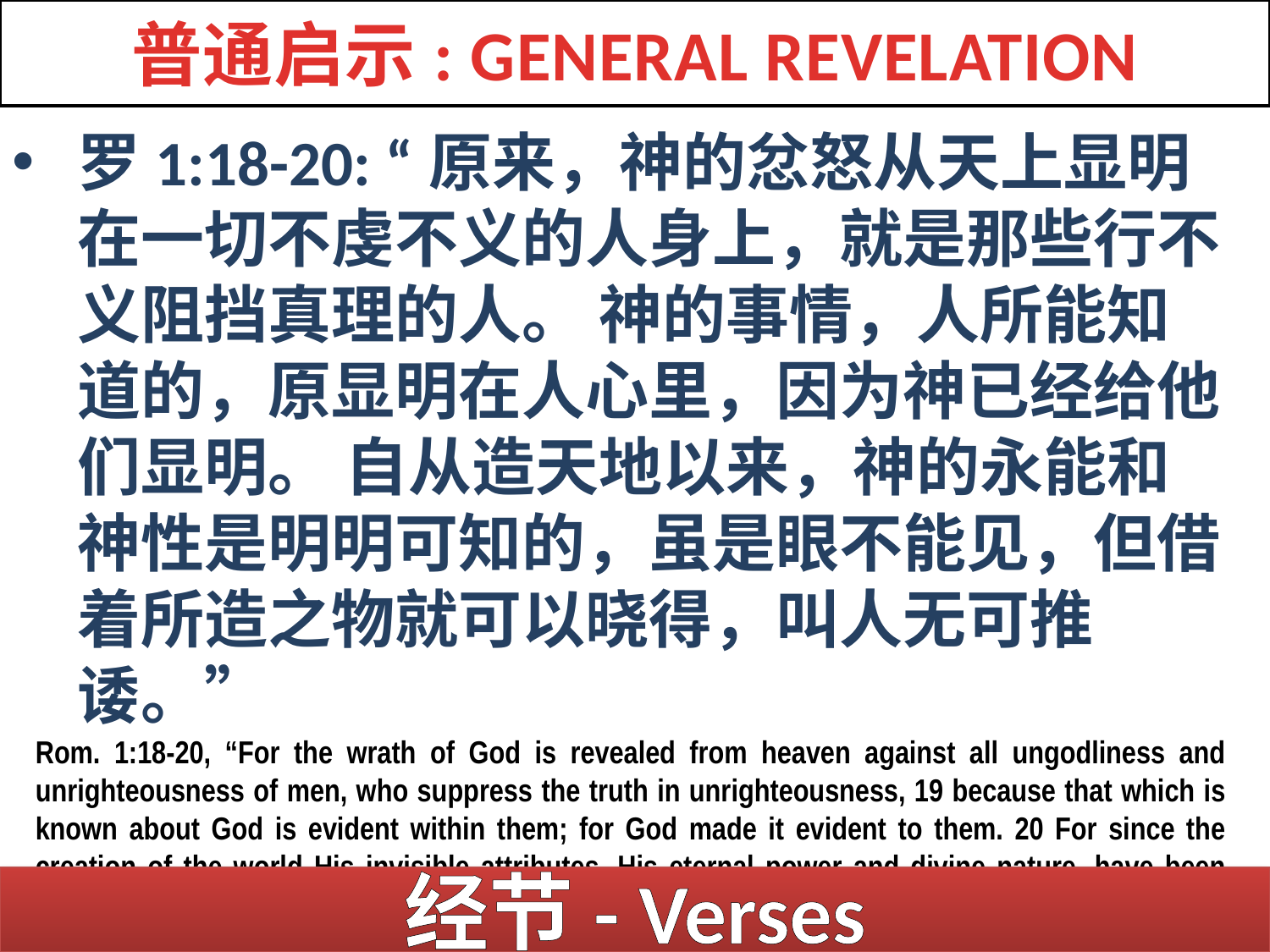

普通启示: GENERAL REVELATION
罗1:18-20: “原来，神的忿怒从天上显明在一切不虔不义的人身上，就是那些行不义阻挡真理的人。 神的事情，人所能知道的，原显明在人心里，因为神已经给他们显明。 自从造天地以来，神的永能和神性是明明可知的，虽是眼不能见，但借着所造之物就可以晓得，叫人无可推诿。”
Rom. 1:18-20, “For the wrath of God is revealed from heaven against all ungodliness and unrighteousness of men, who suppress the truth in unrighteousness, 19 because that which is known about God is evident within them; for God made it evident to them. 20 For since the creation of the world His invisible attributes, His eternal power and divine nature, have been clearly seen, being understood through what has been made, so that they are without excuse.”
经节- Verses